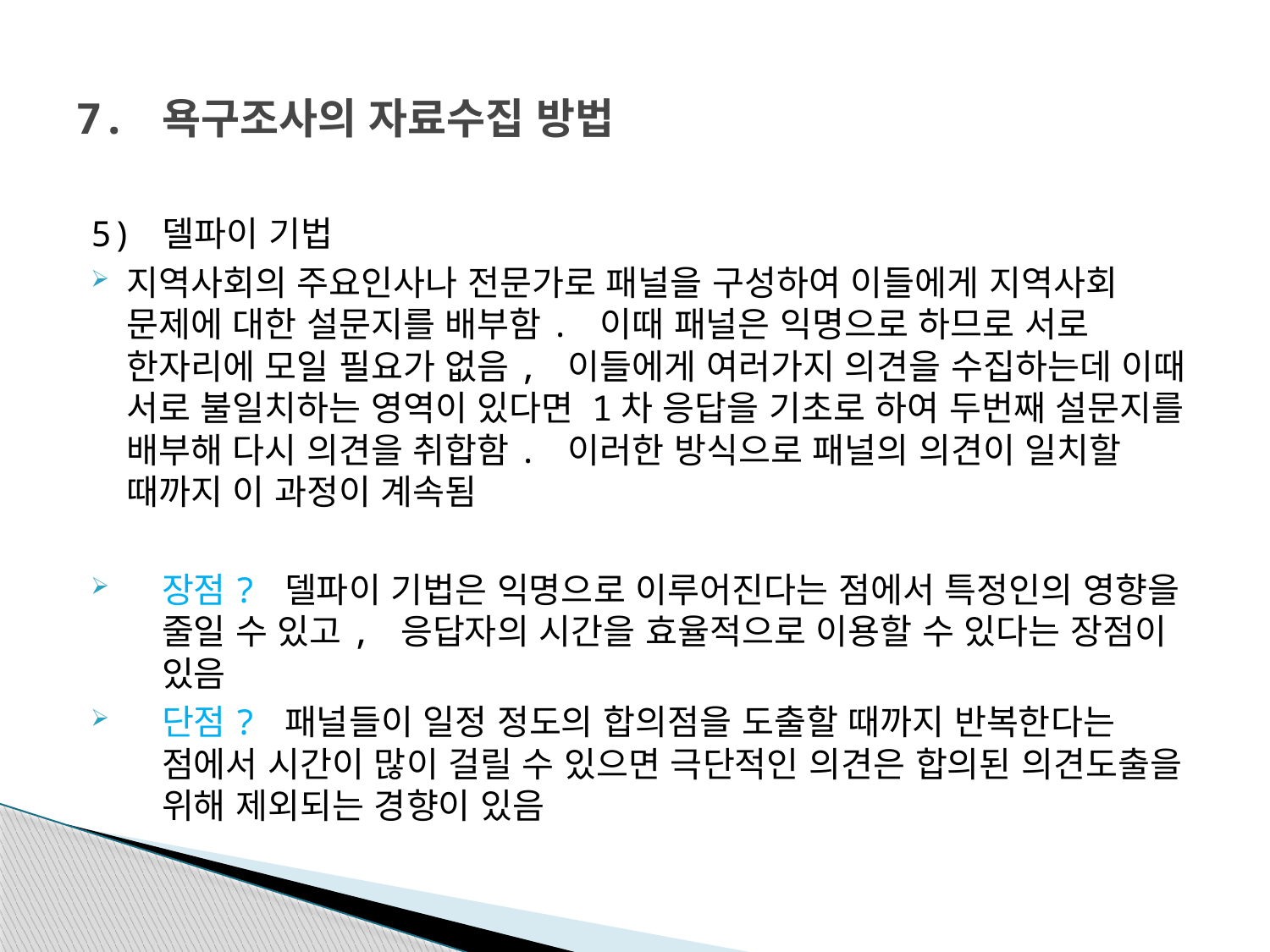

# 7. 욕구조사의 자료수집 방법
5) 델파이 기법
지역사회의 주요인사나 전문가로 패널을 구성하여 이들에게 지역사회 문제에 대한 설문지를 배부함. 이때 패널은 익명으로 하므로 서로 한자리에 모일 필요가 없음, 이들에게 여러가지 의견을 수집하는데 이때 서로 불일치하는 영역이 있다면 1차 응답을 기초로 하여 두번째 설문지를 배부해 다시 의견을 취합함. 이러한 방식으로 패널의 의견이 일치할 때까지 이 과정이 계속됨

장점? 델파이 기법은 익명으로 이루어진다는 점에서 특정인의 영향을 줄일 수 있고, 응답자의 시간을 효율적으로 이용할 수 있다는 장점이 있음
단점? 패널들이 일정 정도의 합의점을 도출할 때까지 반복한다는 점에서 시간이 많이 걸릴 수 있으면 극단적인 의견은 합의된 의견도출을 위해 제외되는 경향이 있음